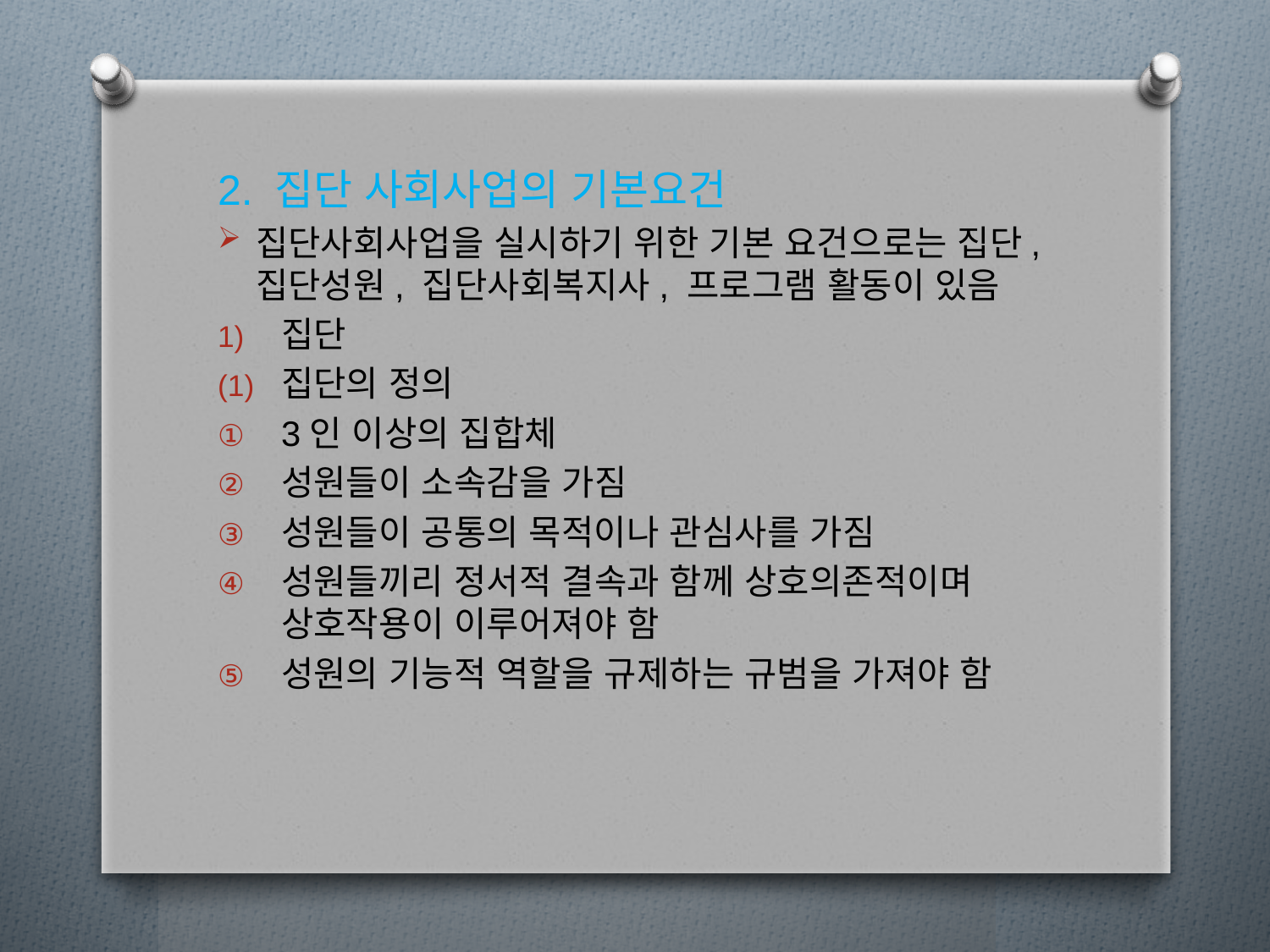

2. 집단 사회사업의 기본요건
집단사회사업을 실시하기 위한 기본 요건으로는 집단, 집단성원, 집단사회복지사, 프로그램 활동이 있음
집단
집단의 정의
3인 이상의 집합체
성원들이 소속감을 가짐
성원들이 공통의 목적이나 관심사를 가짐
성원들끼리 정서적 결속과 함께 상호의존적이며 상호작용이 이루어져야 함
성원의 기능적 역할을 규제하는 규범을 가져야 함